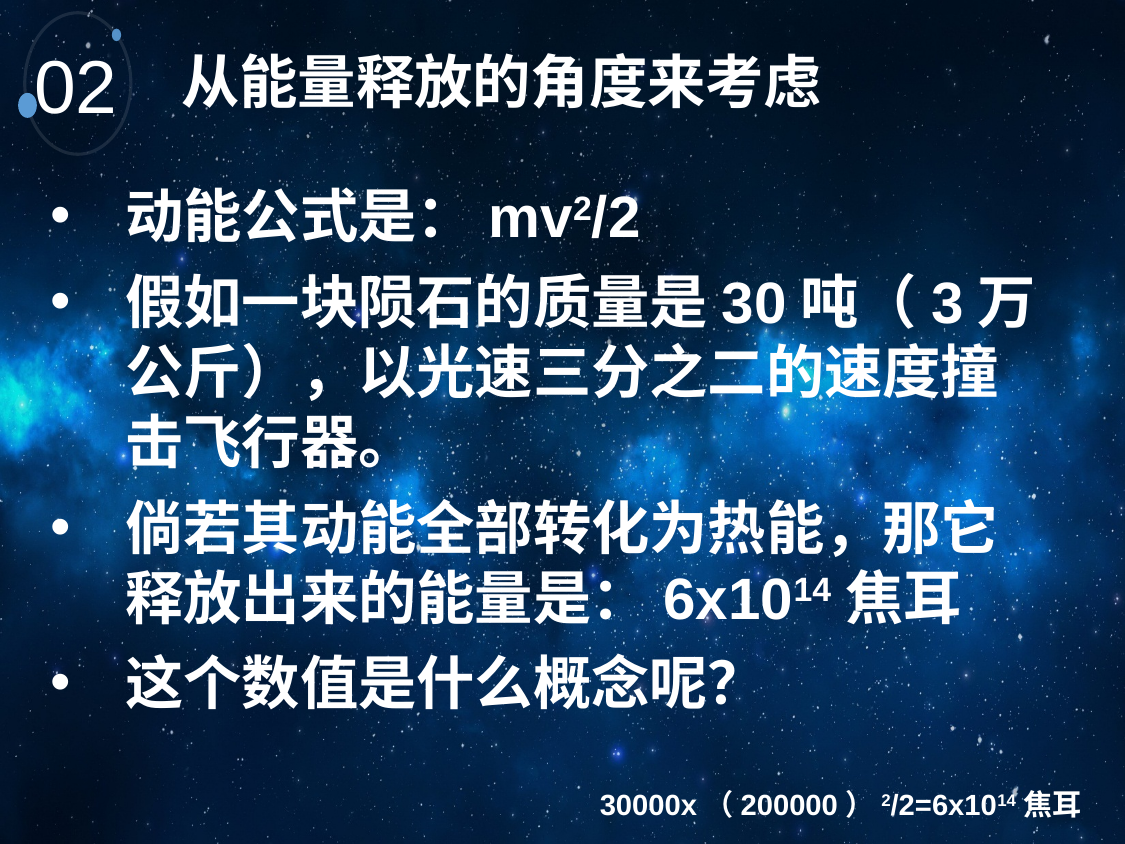

02
从能量释放的角度来考虑
动能公式是：mv2/2
假如一块陨石的质量是30吨（3万公斤），以光速三分之二的速度撞击飞行器。
倘若其动能全部转化为热能，那它释放出来的能量是：6x1014焦耳
这个数值是什么概念呢？

30000x（200000）2/2=6x1014焦耳